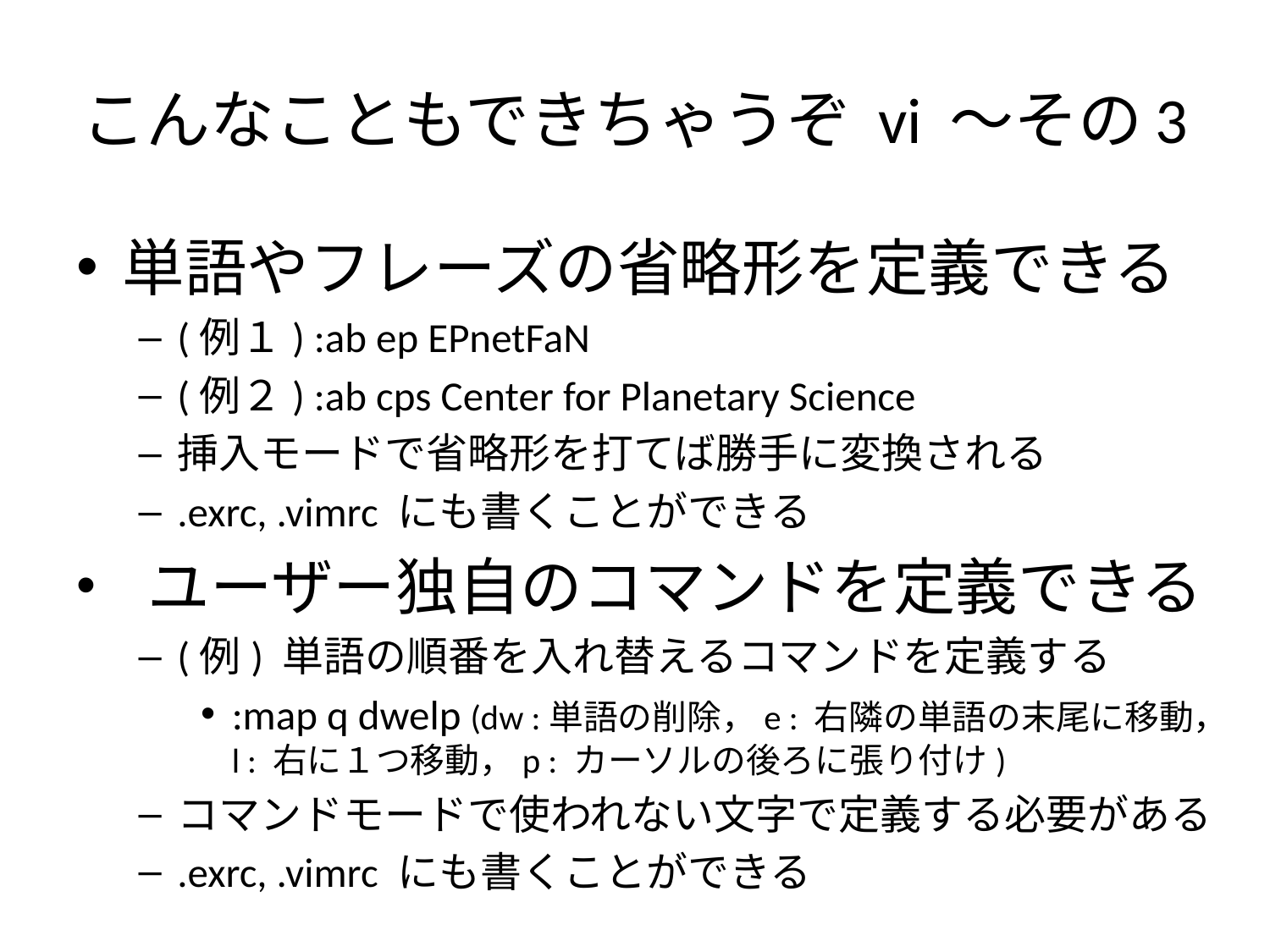

# こんなこともできちゃうぞ vi ～その3
単語やフレーズの省略形を定義できる
(例１) :ab ep EPnetFaN
(例２) :ab cps Center for Planetary Science
挿入モードで省略形を打てば勝手に変換される
.exrc, .vimrc にも書くことができる
 ユーザー独自のコマンドを定義できる
(例) 単語の順番を入れ替えるコマンドを定義する
:map q dwelp (dw :単語の削除，e : 右隣の単語の末尾に移動，l : 右に１つ移動，p : カーソルの後ろに張り付け)
コマンドモードで使われない文字で定義する必要がある
.exrc, .vimrc にも書くことができる